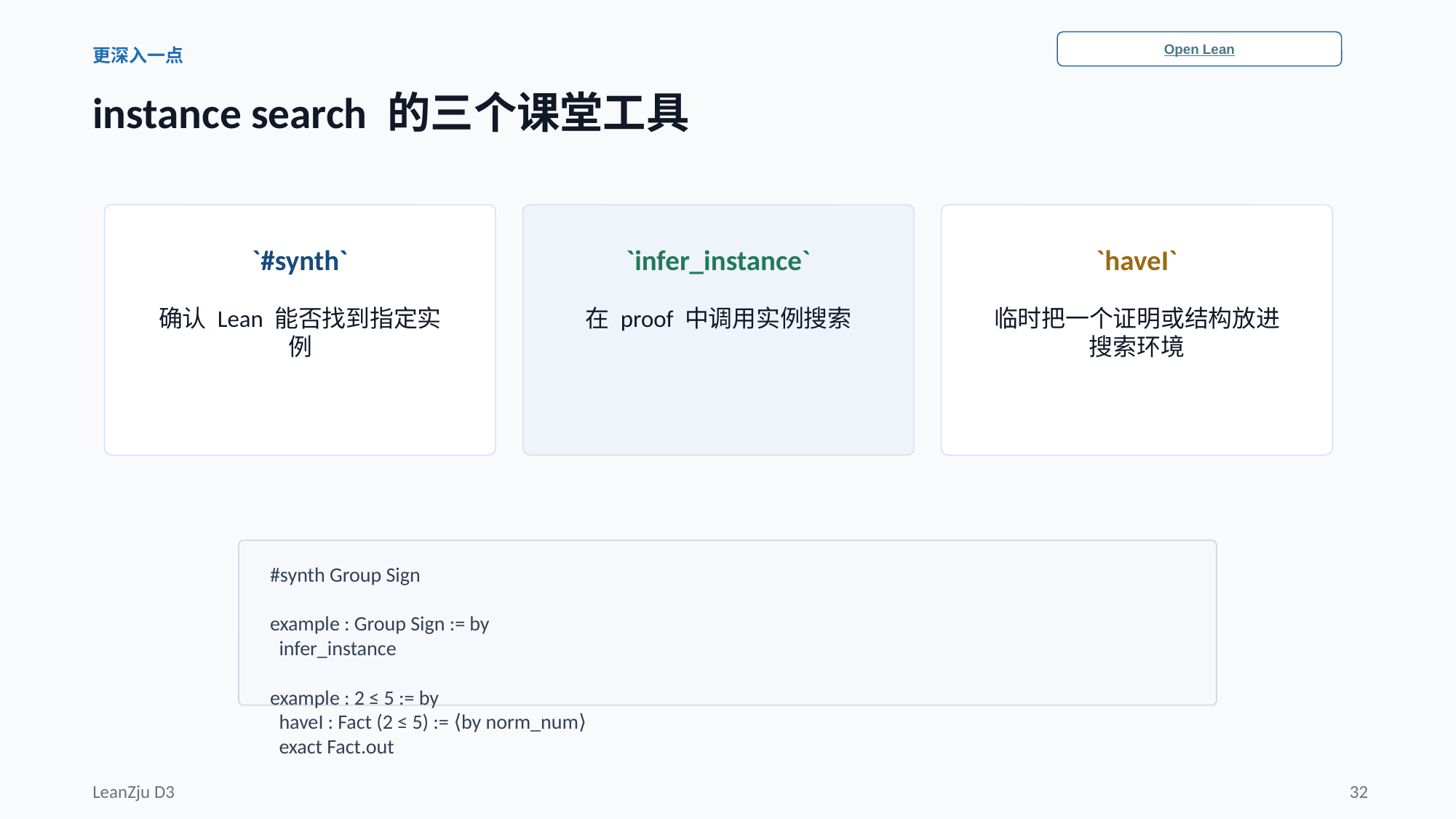

Open Lean
更深入一点
instance search 的三个课堂工具

`#synth`
`infer_instance`
`haveI`
确认 Lean 能否找到指定实例
在 proof 中调用实例搜索
临时把一个证明或结构放进搜索环境

#synth Group Sign

example : Group Sign := by
  infer_instance

example : 2 ≤ 5 := by
  haveI : Fact (2 ≤ 5) := ⟨by norm_num⟩
  exact Fact.out
LeanZju D3
32